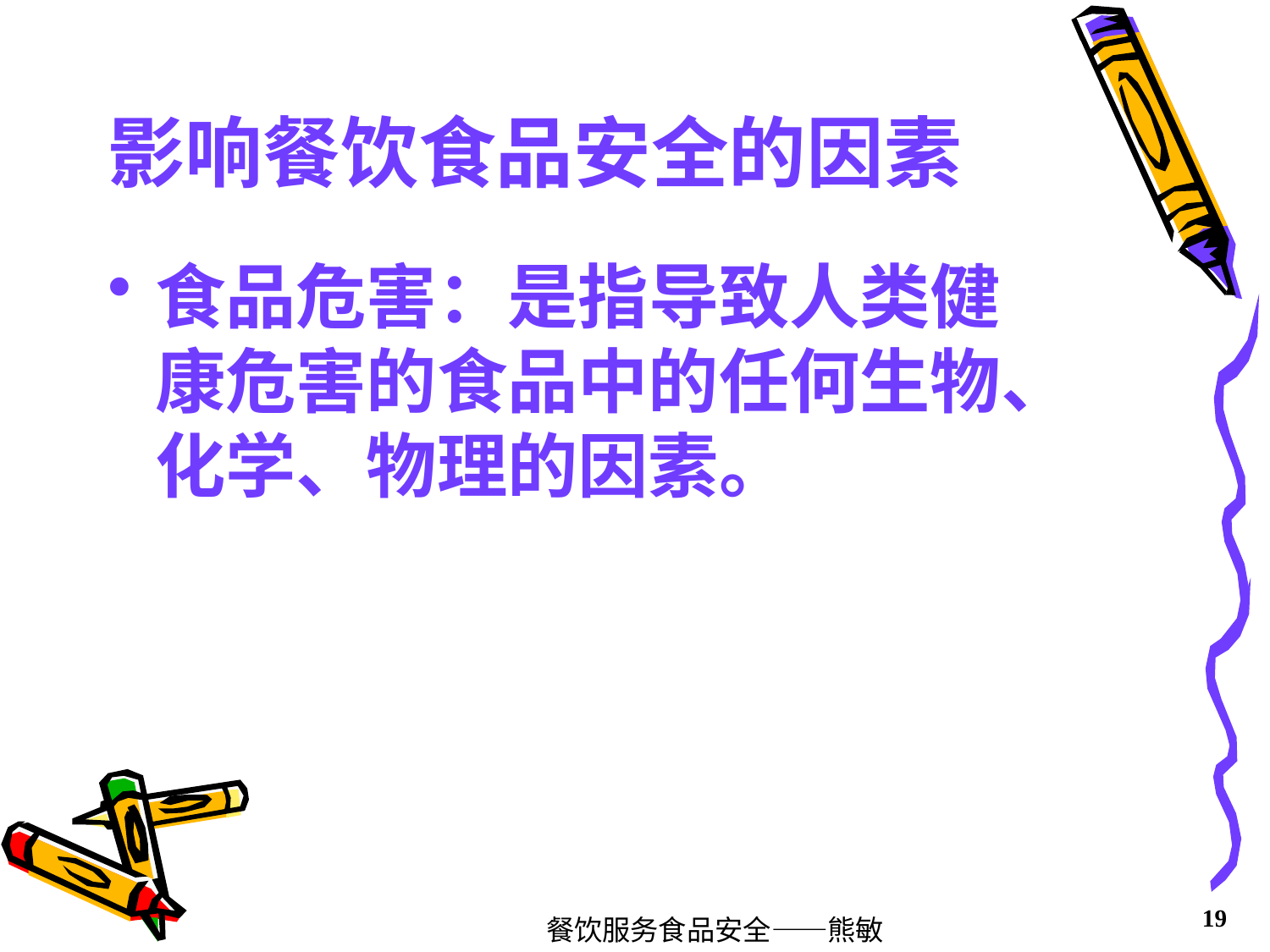

# 影响餐饮食品安全的因素
食品危害：是指导致人类健康危害的食品中的任何生物、化学、物理的因素。

19

餐饮服务食品安全——熊敏